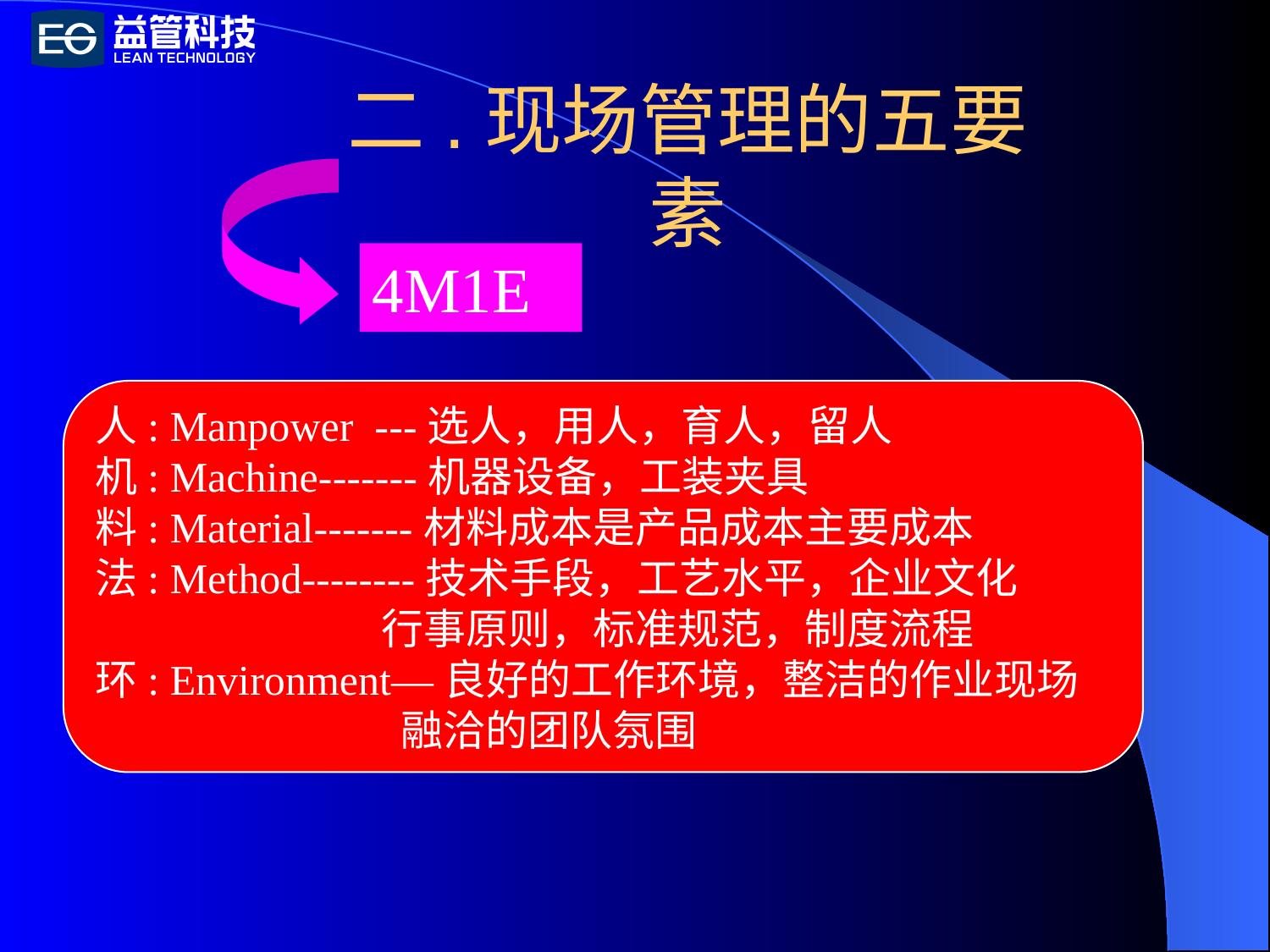

# 二.现场管理的五要素

4M1E
人: Manpower  ---选人，用人，育人，留人
机: Machine-------机器设备，工装夹具
料: Material-------材料成本是产品成本主要成本
法: Method--------技术手段，工艺水平，企业文化
                             行事原则，标准规范，制度流程
环: Environment—良好的工作环境，整洁的作业现场
                               融洽的团队氛围